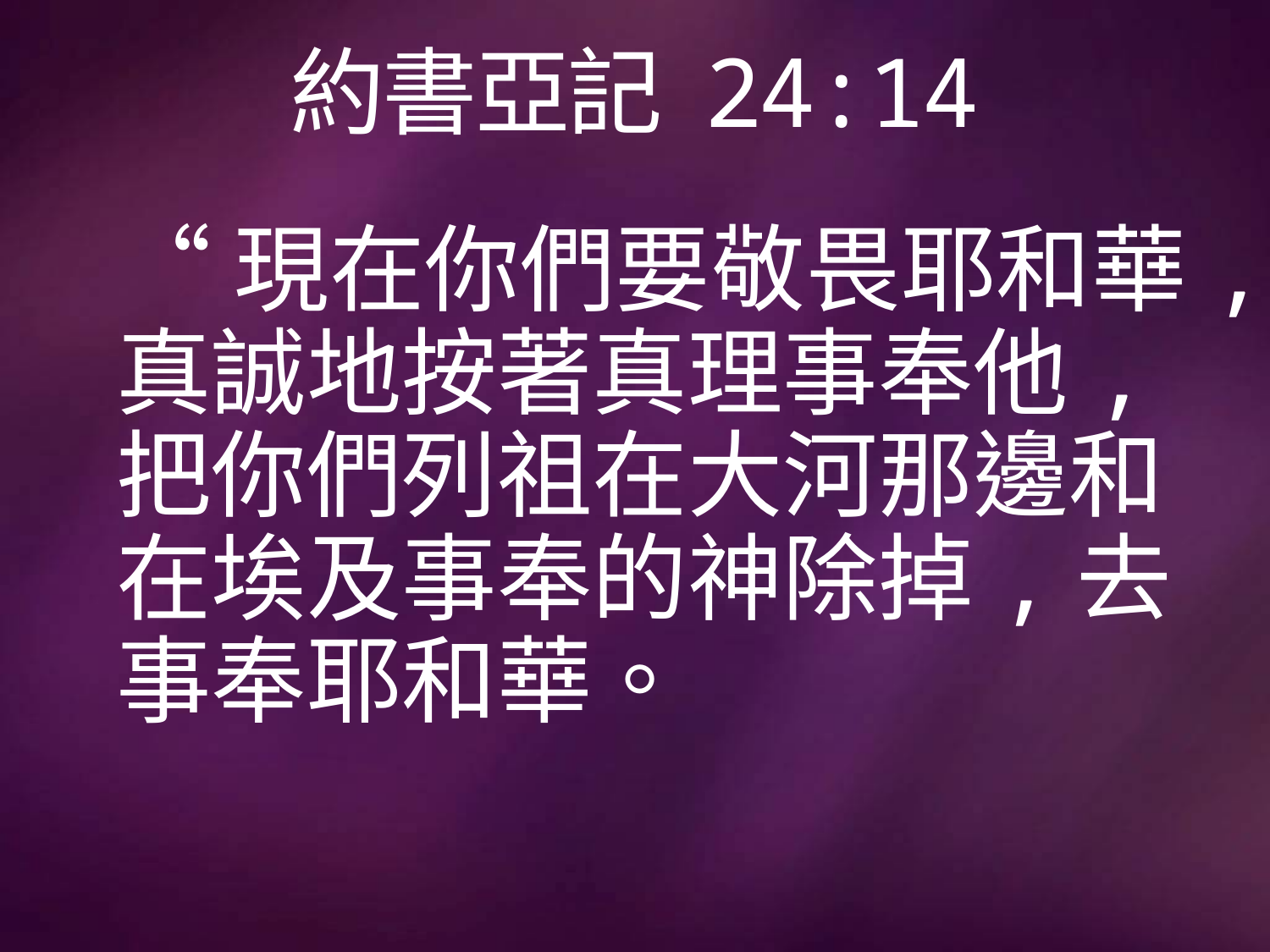

# 約書亞記 24:14
“現在你們要敬畏耶和華,真誠地按著真理事奉他,把你們列祖在大河那邊和在埃及事奉的神除掉,去事奉耶和華。